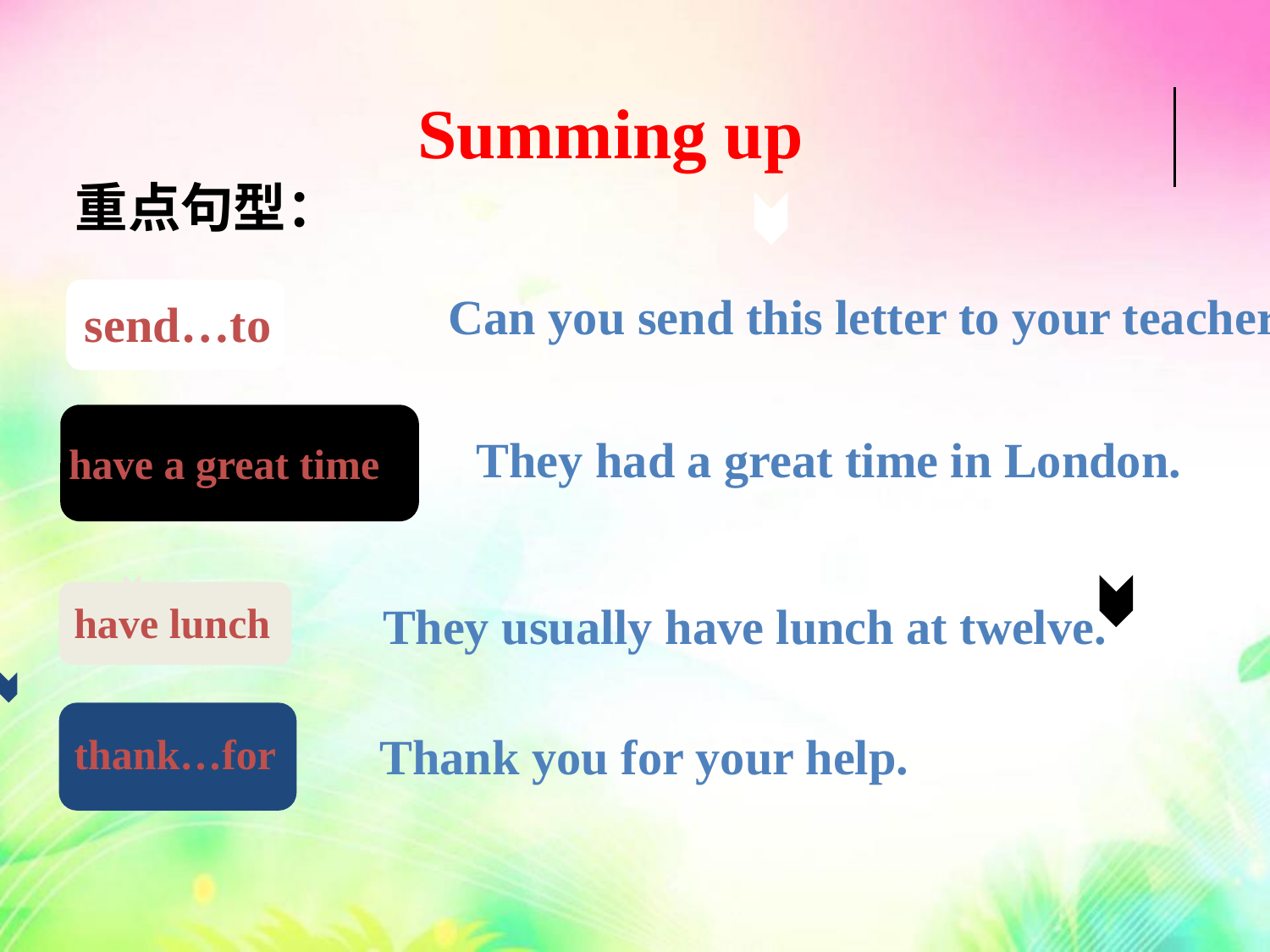

Summing up
重点句型：

Can you send this letter to your teacher?

send…to

have a great time
They had a great time in London.

have lunch

They usually have lunch at twelve.

thank…for
Thank you for your help.